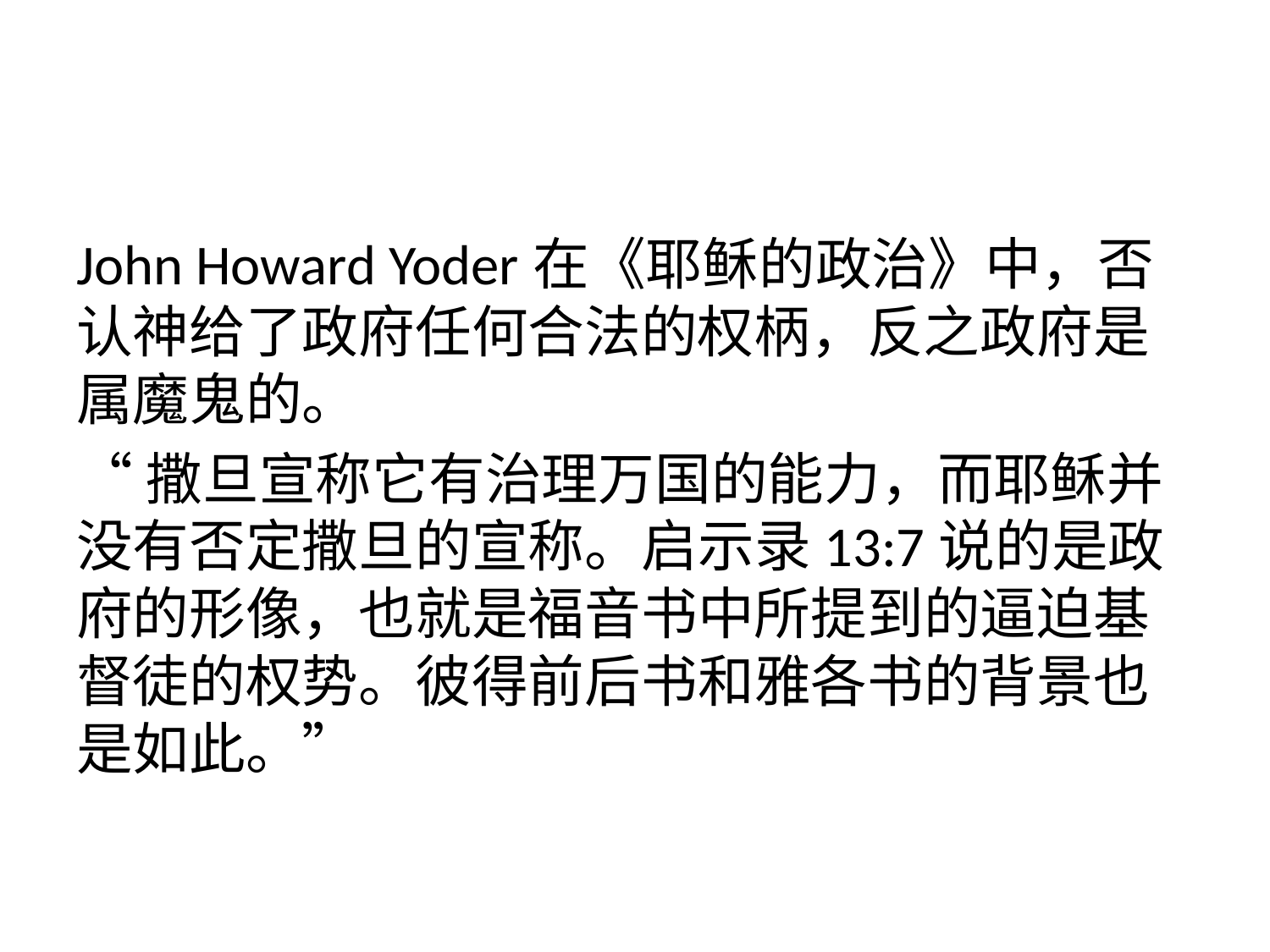

#
John Howard Yoder在《耶稣的政治》中，否认神给了政府任何合法的权柄，反之政府是属魔鬼的。
“撒旦宣称它有治理万国的能力，而耶稣并没有否定撒旦的宣称。启示录13:7说的是政府的形像，也就是福音书中所提到的逼迫基督徒的权势。彼得前后书和雅各书的背景也是如此。”